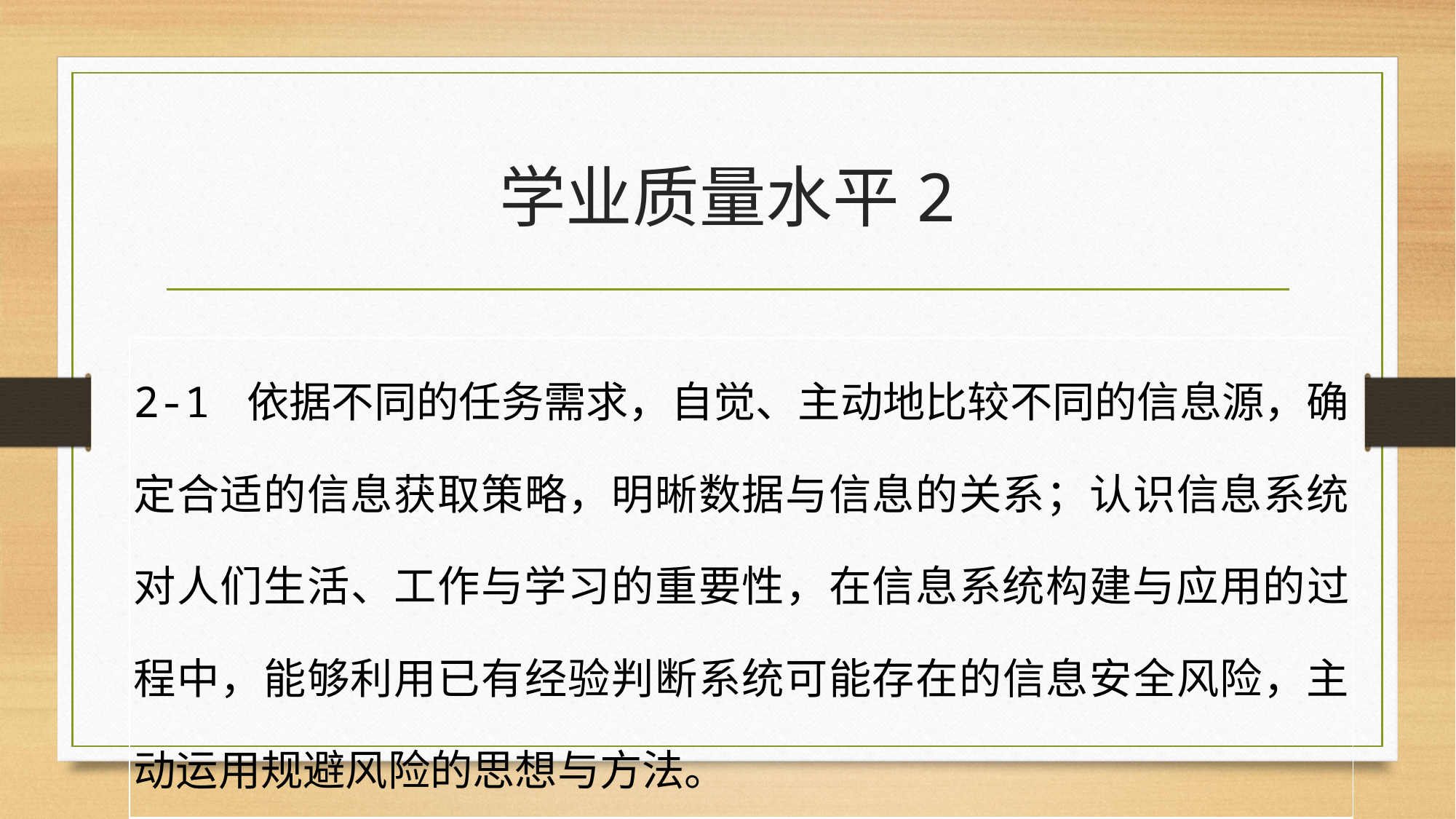

# 学业质量水平2
| 2-1 依据不同的任务需求，自觉、主动地比较不同的信息源，确定合适的信息获取策略，明晰数据与信息的关系；认识信息系统对人们生活、工作与学习的重要性，在信息系统构建与应用的过程中，能够利用已有经验判断系统可能存在的信息安全风险，主动运用规避风险的思想与方法。 |
| --- |